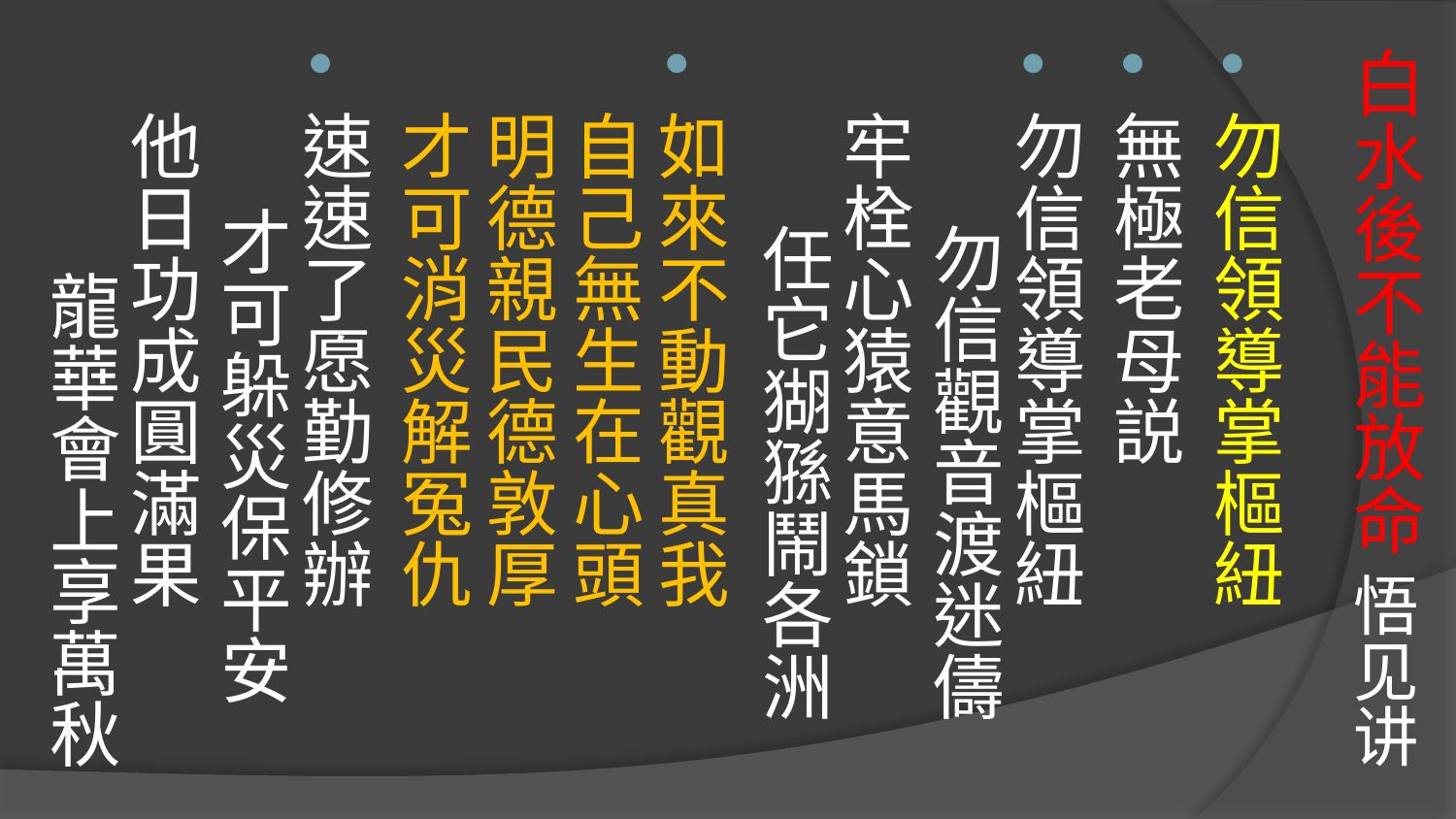

# 白水後不能放命 悟见讲
勿信領導掌樞紐
無極老母説
勿信領導掌樞紐                  勿信觀音渡迷儔
牢栓心猿意馬鎖                  任它猢猻鬧各洲
如來不動觀真我       自己無生在心頭
明德親民德敦厚           才可消災解冤仇
速速了愿勤修辦                 才可躲災保平安
他日功成圓滿果                     龍華會上享萬秋